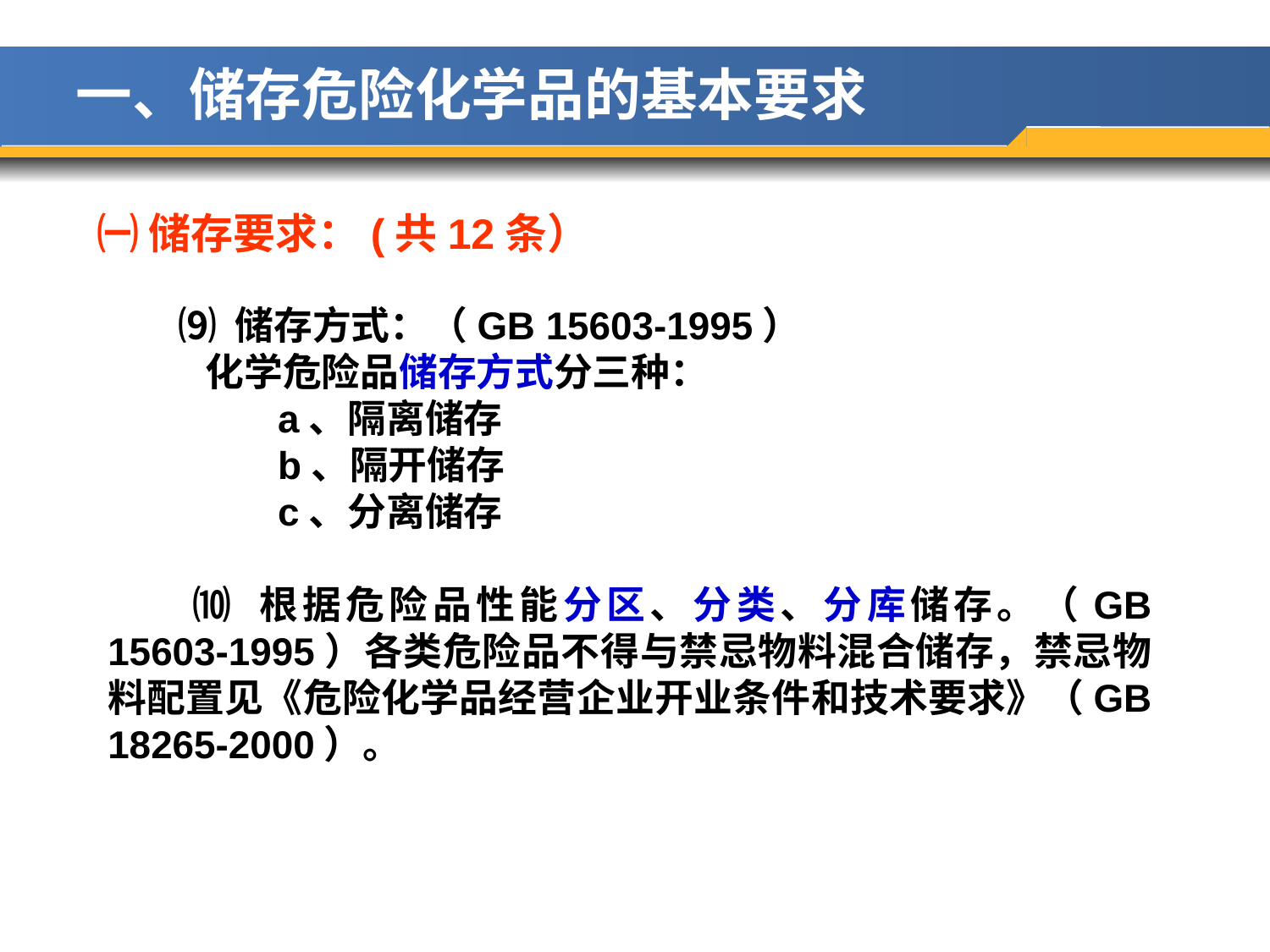

一、储存危险化学品的基本要求

㈠ 储存要求：(共12条）
  ⑼ 储存方式：（GB 15603-1995）
    化学危险品储存方式分三种：
    a、隔离储存
    b、隔开储存
    c、分离储存

  ⑽ 根据危险品性能分区、分类、分库储存。（GB 15603-1995）各类危险品不得与禁忌物料混合储存，禁忌物料配置见《危险化学品经营企业开业条件和技术要求》（GB 18265-2000）。